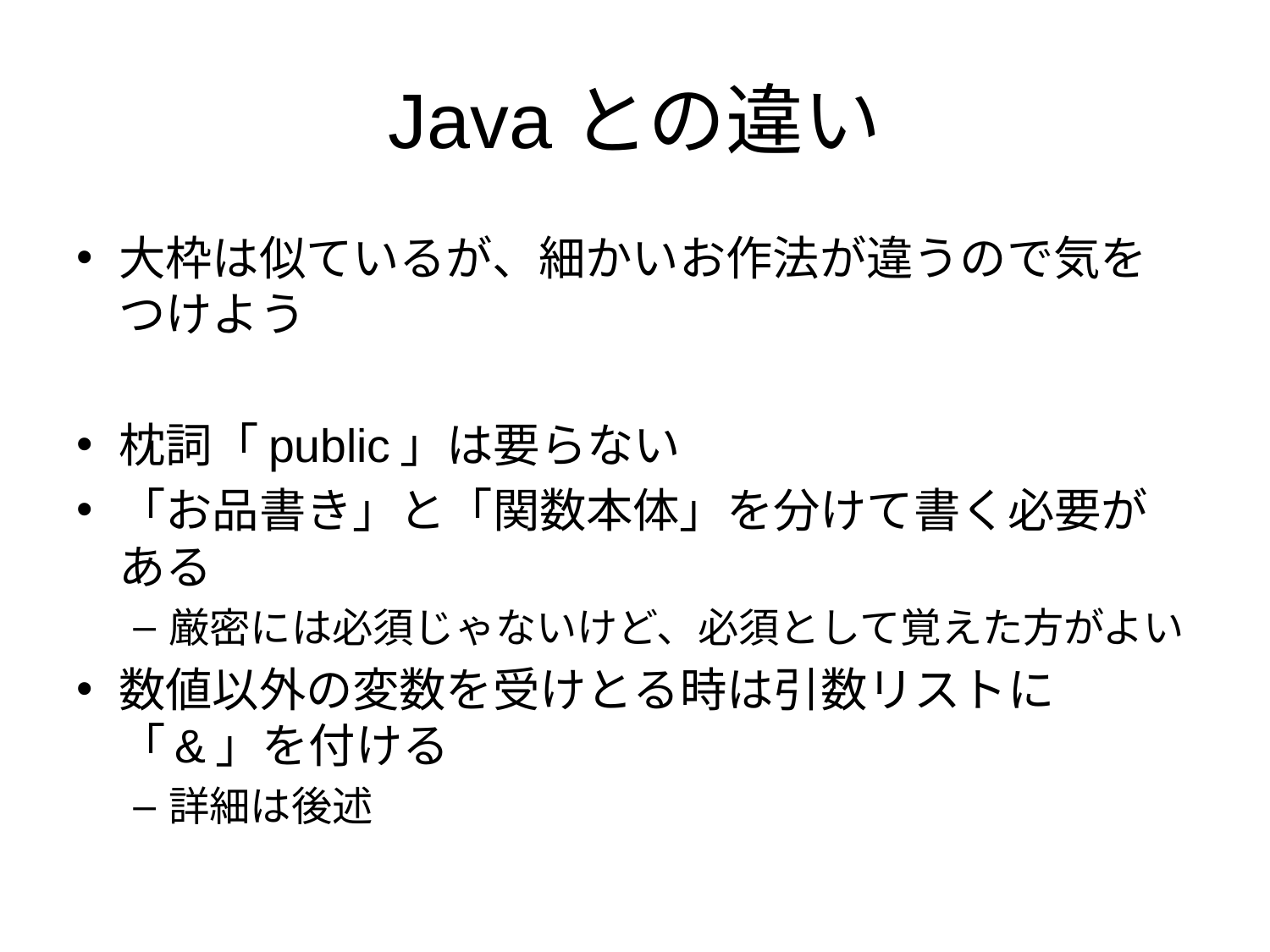

# Javaとの違い
大枠は似ているが、細かいお作法が違うので気をつけよう

枕詞「public」は要らない
「お品書き」と「関数本体」を分けて書く必要がある
厳密には必須じゃないけど、必須として覚えた方がよい
数値以外の変数を受けとる時は引数リストに「&」を付ける
詳細は後述